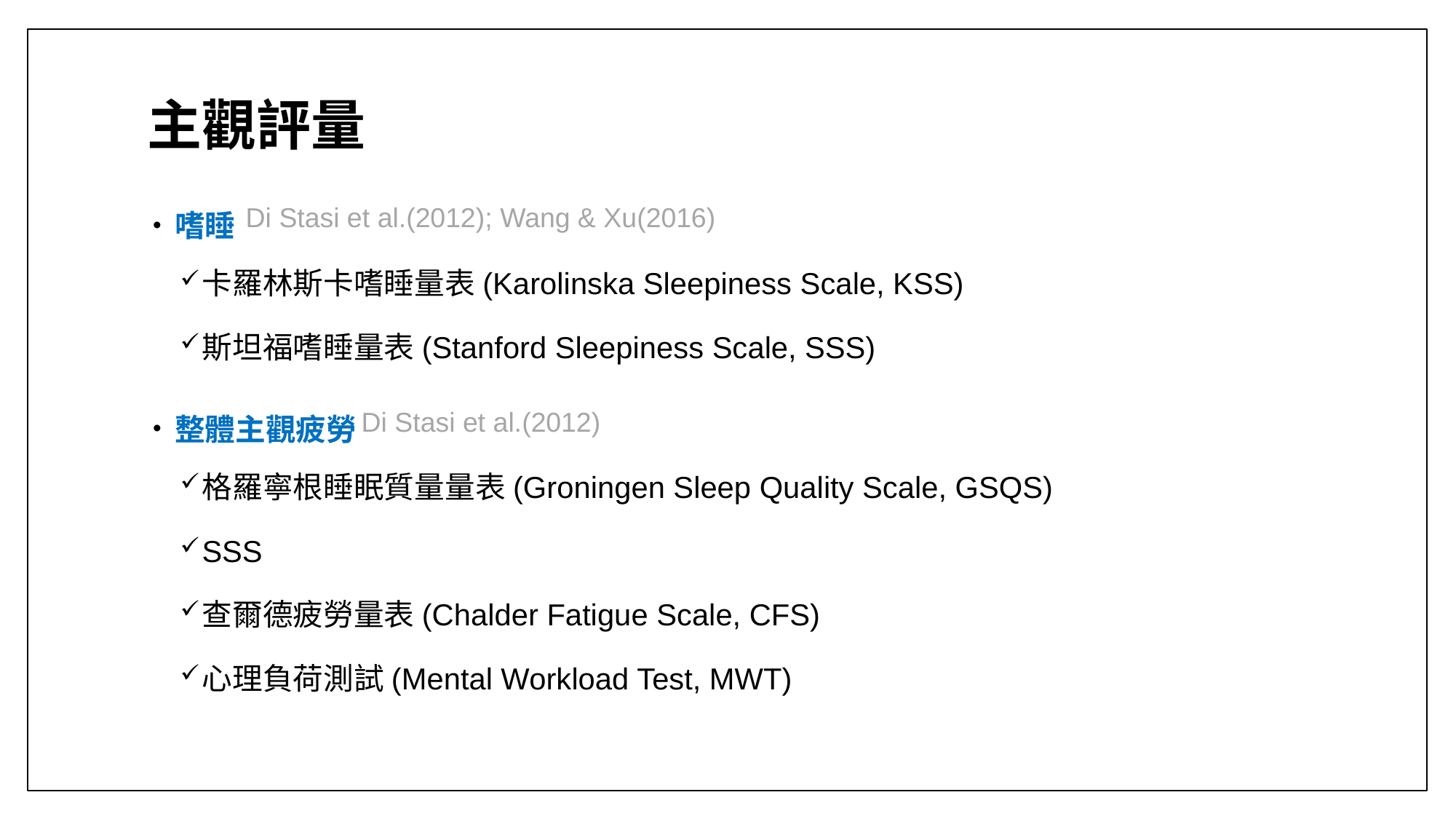

# 主觀評量
嗜睡
卡羅林斯卡嗜睡量表(Karolinska Sleepiness Scale, KSS)
斯坦福嗜睡量表(Stanford Sleepiness Scale, SSS)
整體主觀疲勞
格羅寧根睡眠質量量表(Groningen Sleep Quality Scale, GSQS)
SSS
查爾德疲勞量表(Chalder Fatigue Scale, CFS)
心理負荷測試(Mental Workload Test, MWT)
Di Stasi et al.(2012); Wang & Xu(2016)
Di Stasi et al.(2012)